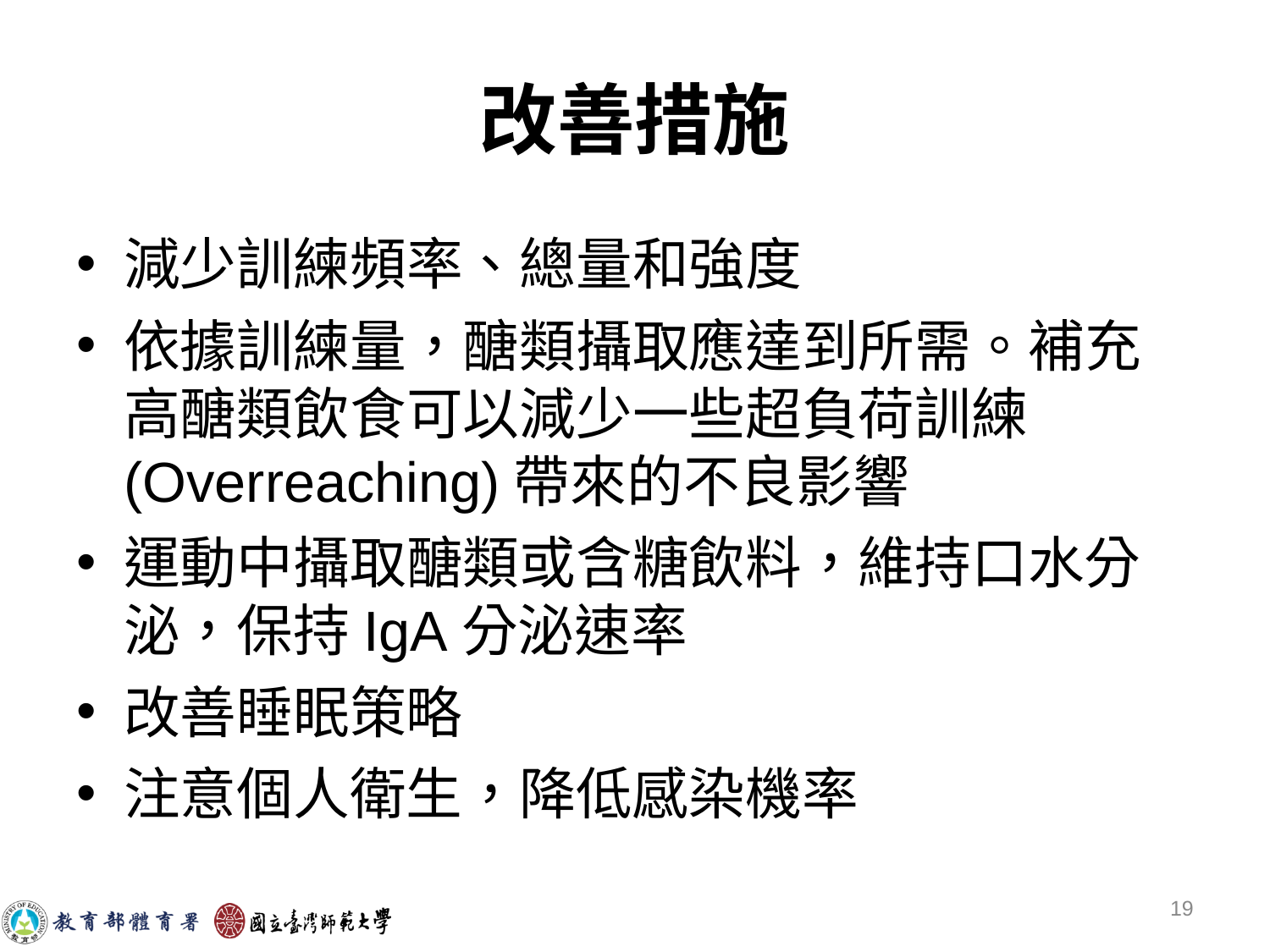

# 改善措施
減少訓練頻率、總量和強度
依據訓練量，醣類攝取應達到所需。補充高醣類飲食可以減少一些超負荷訓練(Overreaching)帶來的不良影響
運動中攝取醣類或含糖飲料，維持口水分泌，保持IgA分泌速率
改善睡眠策略
注意個人衛生，降低感染機率
19